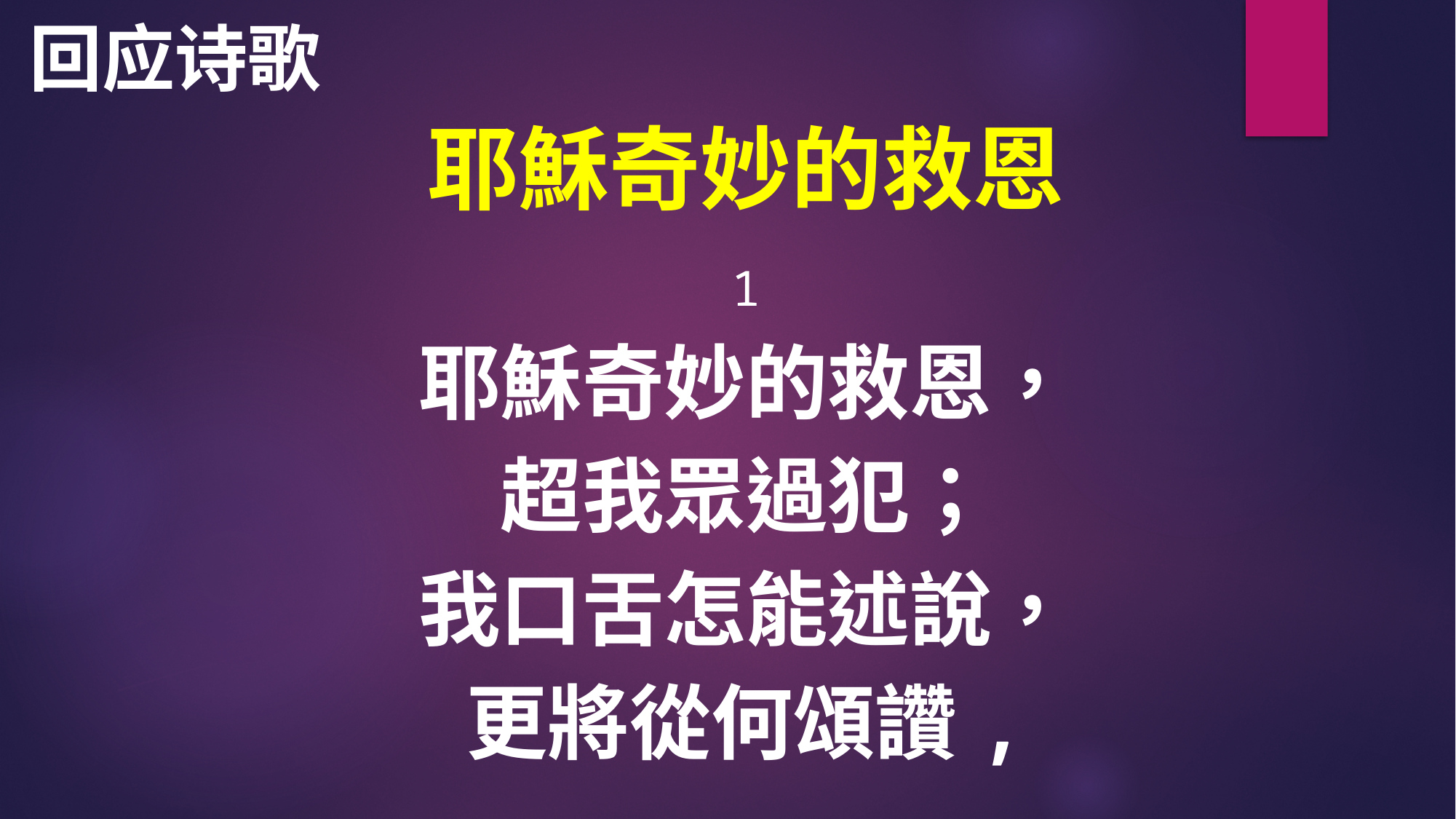

回应诗歌
耶穌奇妙的救恩
1
耶穌奇妙的救恩，
超我眾過犯；
我口舌怎能述說，
更將從何頌讚,